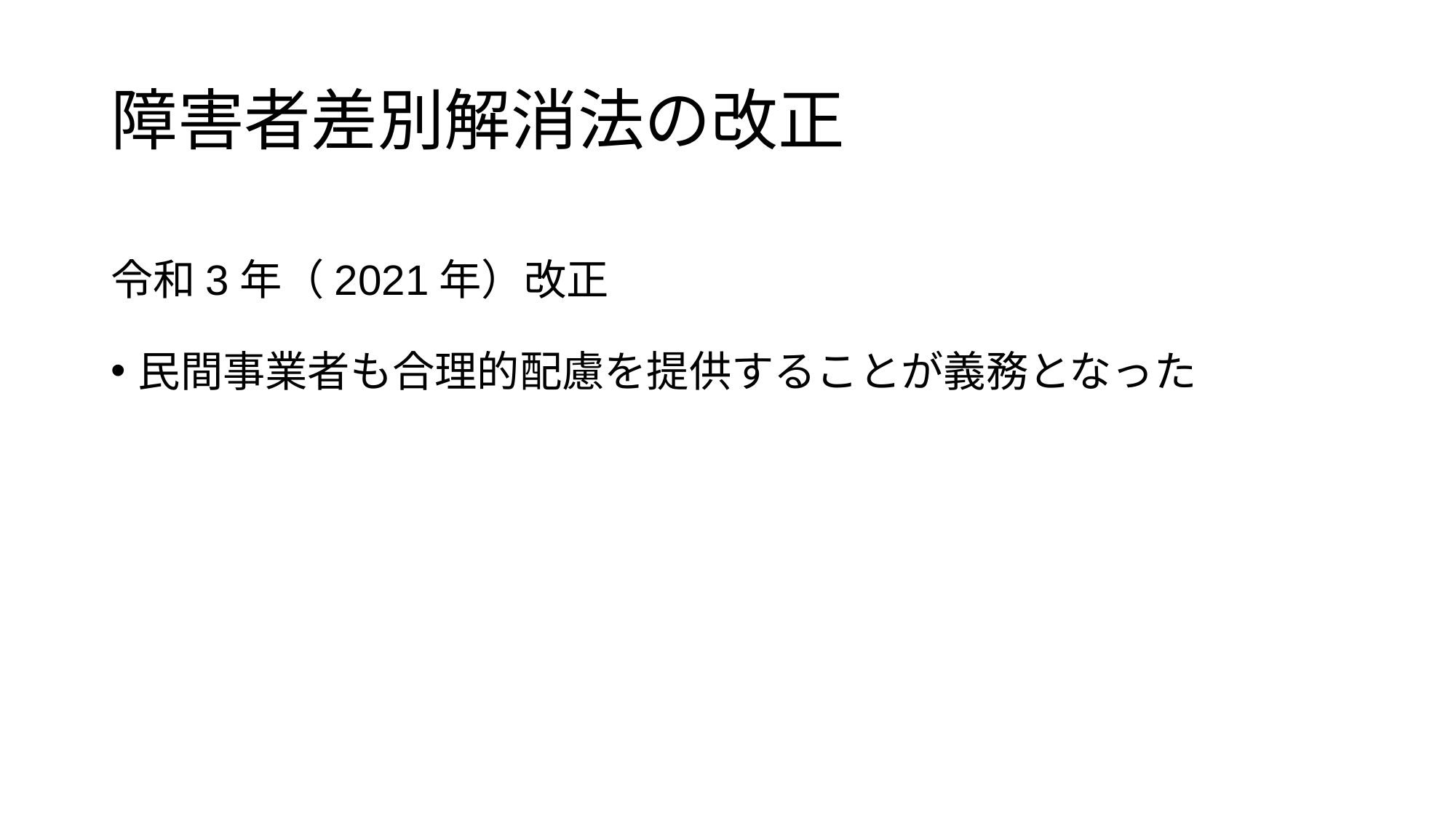

# 障害者差別解消法の改正
令和3年（2021年）改正
民間事業者も合理的配慮を提供することが義務となった